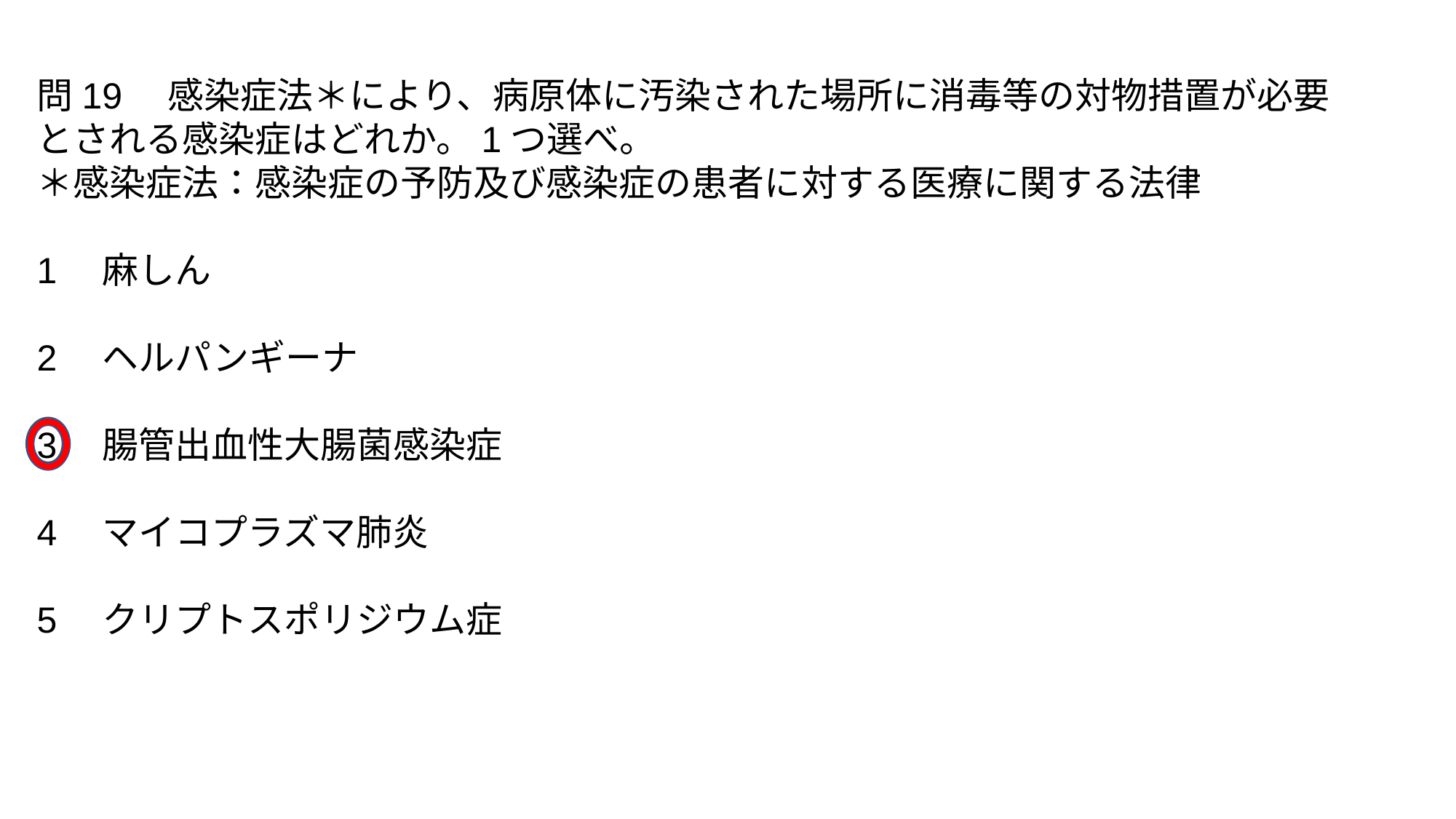

問19　感染症法＊により、病原体に汚染された場所に消毒等の対物措置が必要とされる感染症はどれか。1つ選べ。
＊感染症法：感染症の予防及び感染症の患者に対する医療に関する法律

1　麻しん

2　ヘルパンギーナ

3　腸管出血性大腸菌感染症

4　マイコプラズマ肺炎

5　クリプトスポリジウム症